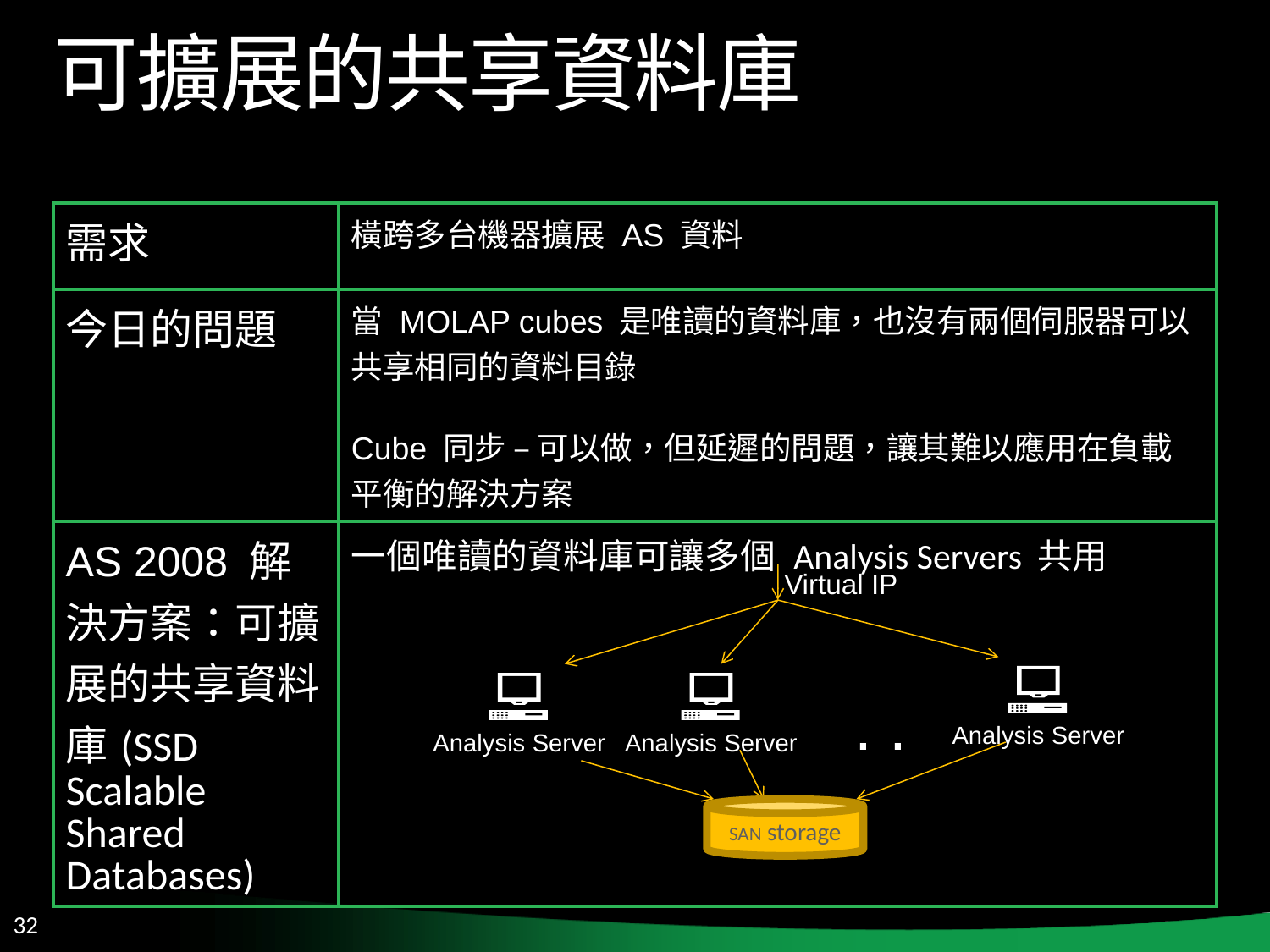

# 可擴展的共享資料庫
| 需求 | 橫跨多台機器擴展 AS 資料 |
| --- | --- |
| 今日的問題 | 當 MOLAP cubes 是唯讀的資料庫，也沒有兩個伺服器可以共享相同的資料目錄 Cube 同步 – 可以做，但延遲的問題，讓其難以應用在負載平衡的解決方案 |
| AS 2008 解決方案：可擴展的共享資料庫(SSD Scalable Shared Databases) | 一個唯讀的資料庫可讓多個 Analysis Servers 共用 |
Virtual IP

. . .
Analysis Server
Analysis Server
Analysis Server
SAN storage